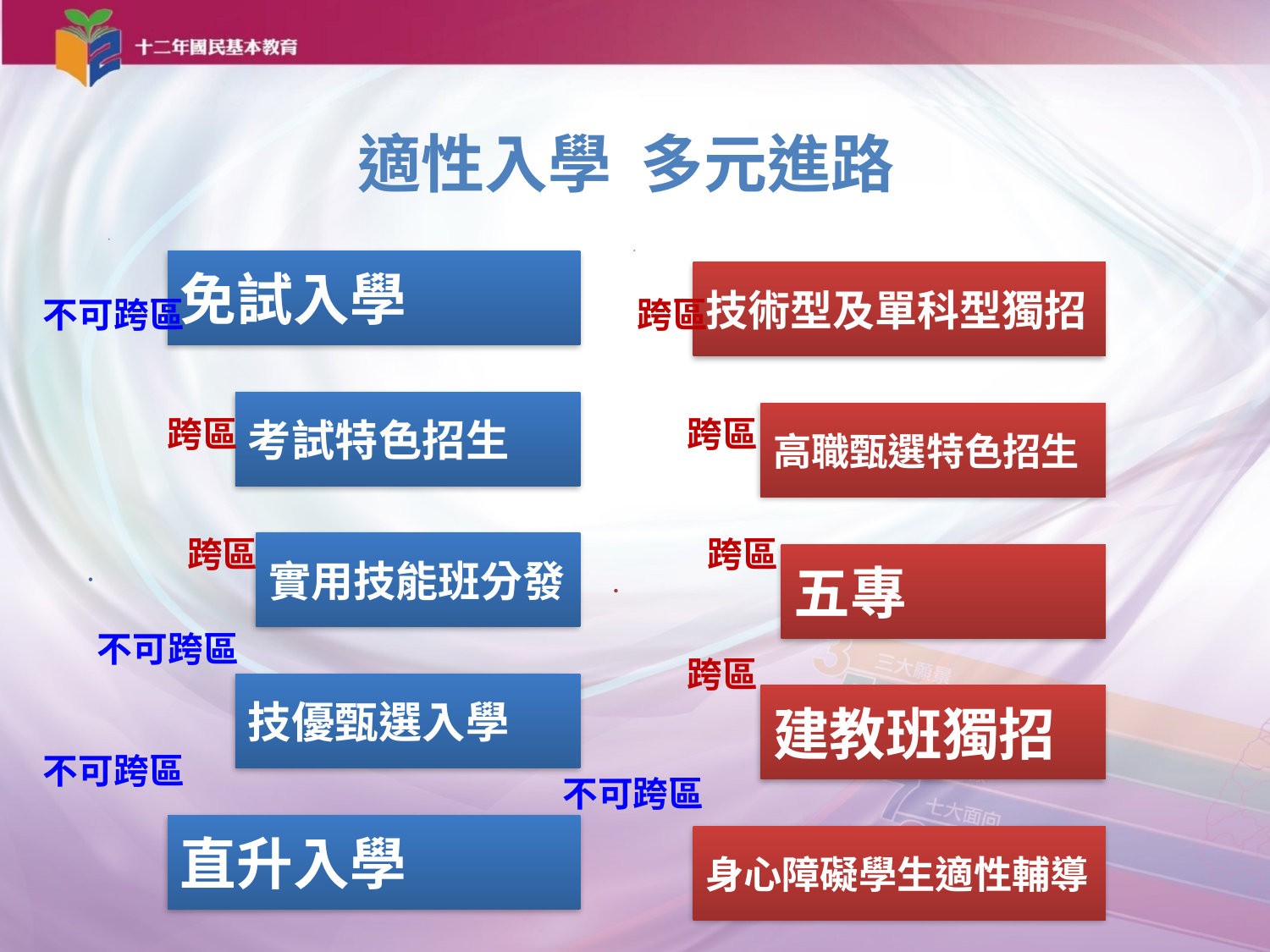

適性入學  多元進路
免試入學
考試特色招生
實用技能班分發
技優甄選入學
直升入學
技術型及單科型獨招
高職甄選特色招生
五專
建教班獨招
身心障礙學生適性輔導
不可跨區
跨區
跨區
跨區
跨區
跨區
不可跨區
跨區
不可跨區
不可跨區